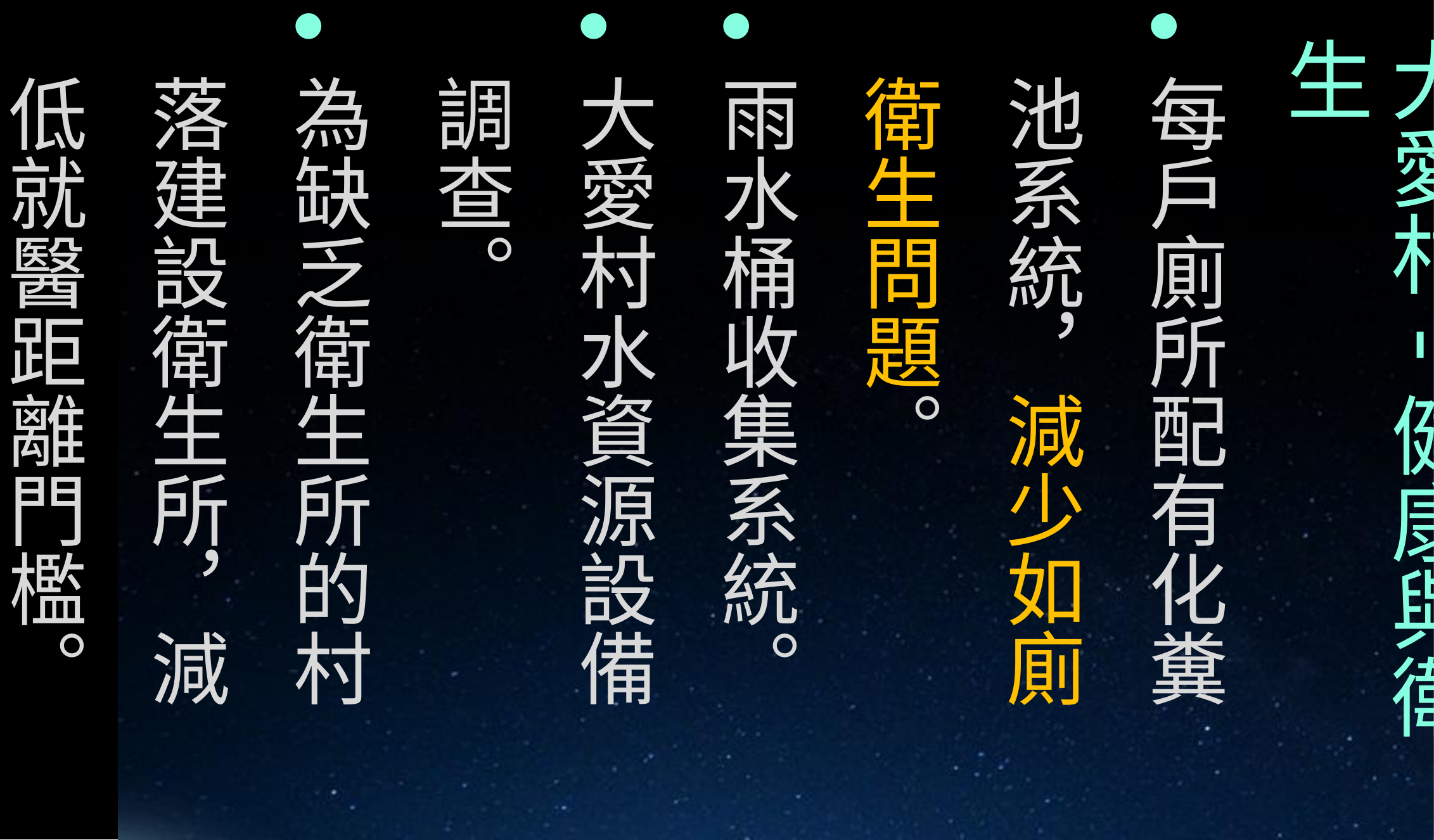

每戶廁所配有化糞池系統，減少如廁衛生問題。
雨水桶收集系統。
大愛村水資源設備調查。
為缺乏衛生所的村落建設衛生所，減低就醫距離門檻。
# 大愛村-健康與衛生